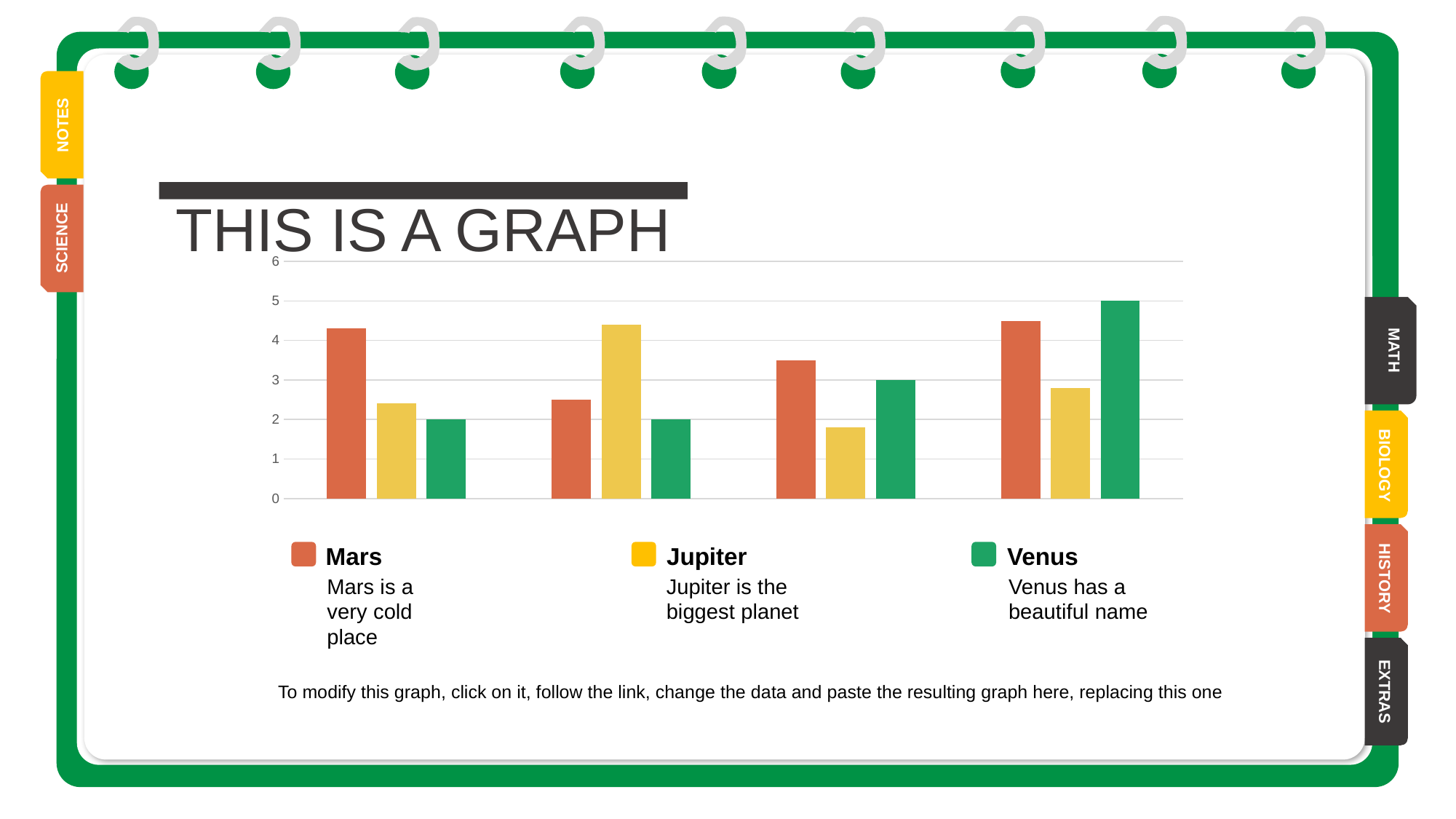

NOTES

### Chart

| Category | 系列 1 | 系列 2 | 系列 3 |
|---|---|---|---|
| 类别1 | 4.3 | 2.4 | 2.0 |
| 类别2 | 2.5 | 4.4 | 2.0 |
| 类别3 | 3.5 | 1.8 | 3.0 |
| 类别4 | 4.5 | 2.8 | 5.0 |
THIS IS A GRAPH
SCIENCE
MATH
BIOLOGY
Venus
Jupiter
Mars

Mars is a very cold place
Jupiter is the biggest planet
Venus has a beautiful name
HISTORY
To modify this graph, click on it, follow the link, change the data and paste the resulting graph here, replacing this one
EXTRAS